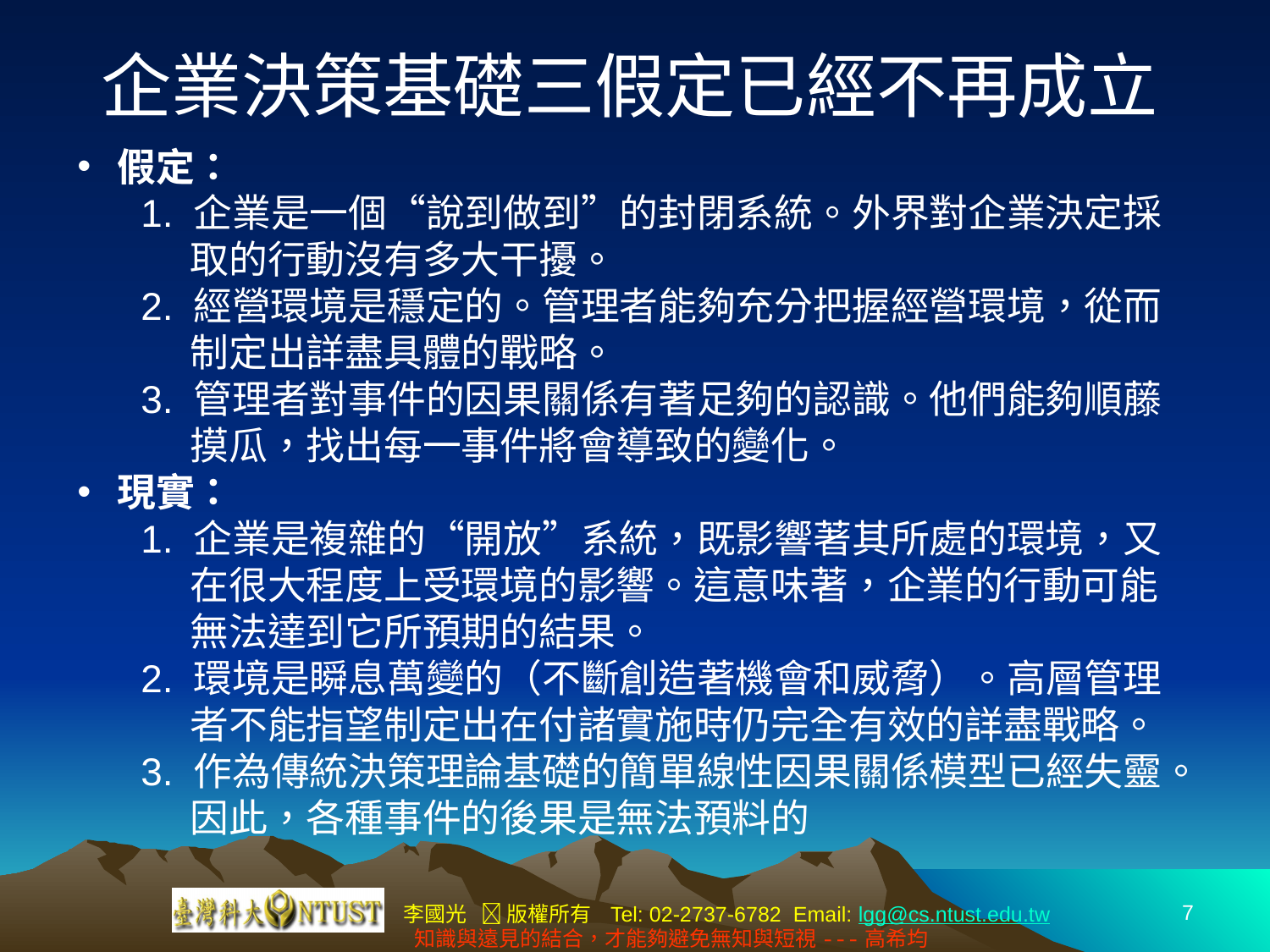

企業決策基礎三假定已經不再成立
假定：
1. 企業是一個“說到做到”的封閉系統。外界對企業決定採取的行動沒有多大干擾。
2. 經營環境是穩定的。管理者能夠充分把握經營環境，從而制定出詳盡具體的戰略。
3. 管理者對事件的因果關係有著足夠的認識。他們能夠順藤摸瓜，找出每一事件將會導致的變化。
現實：
1. 企業是複雜的“開放”系統，既影響著其所處的環境，又在很大程度上受環境的影響。這意味著，企業的行動可能無法達到它所預期的結果。
2. 環境是瞬息萬變的（不斷創造著機會和威脅）。高層管理者不能指望制定出在付諸實施時仍完全有效的詳盡戰略。
3. 作為傳統決策理論基礎的簡單線性因果關係模型已經失靈。因此，各種事件的後果是無法預料的
7